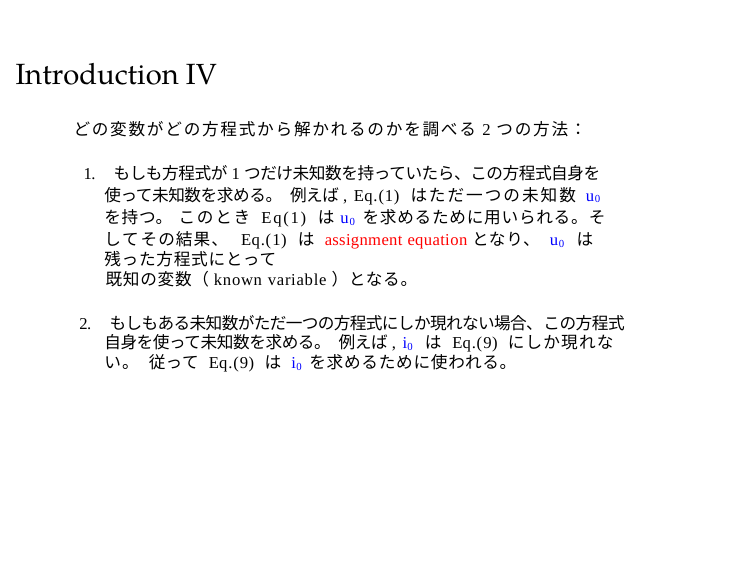

Introduction IV

  どの変数がどの方程式から解かれるのかを調べる2つの方法：

 1.   もしも方程式が1つだけ未知数を持っていたら、この方程式自身を使って未知数を求める。  例えば, Eq.(1) はただ一つの未知数 u0 を持つ。 このとき Eq(1) はu0 を求めるために用いられる。そしてその結果、  Eq.(1) は assignment equationとなり、 u0  は残った方程式にとって
　  既知の変数（known variable）となる。

2.    もしもある未知数がただ一つの方程式にしか現れない場合、この方程式自身を使って未知数を求める。  例えば, i0  は Eq.(9) にしか現れない。  従って Eq.(9) は i0 を求めるために使われる。